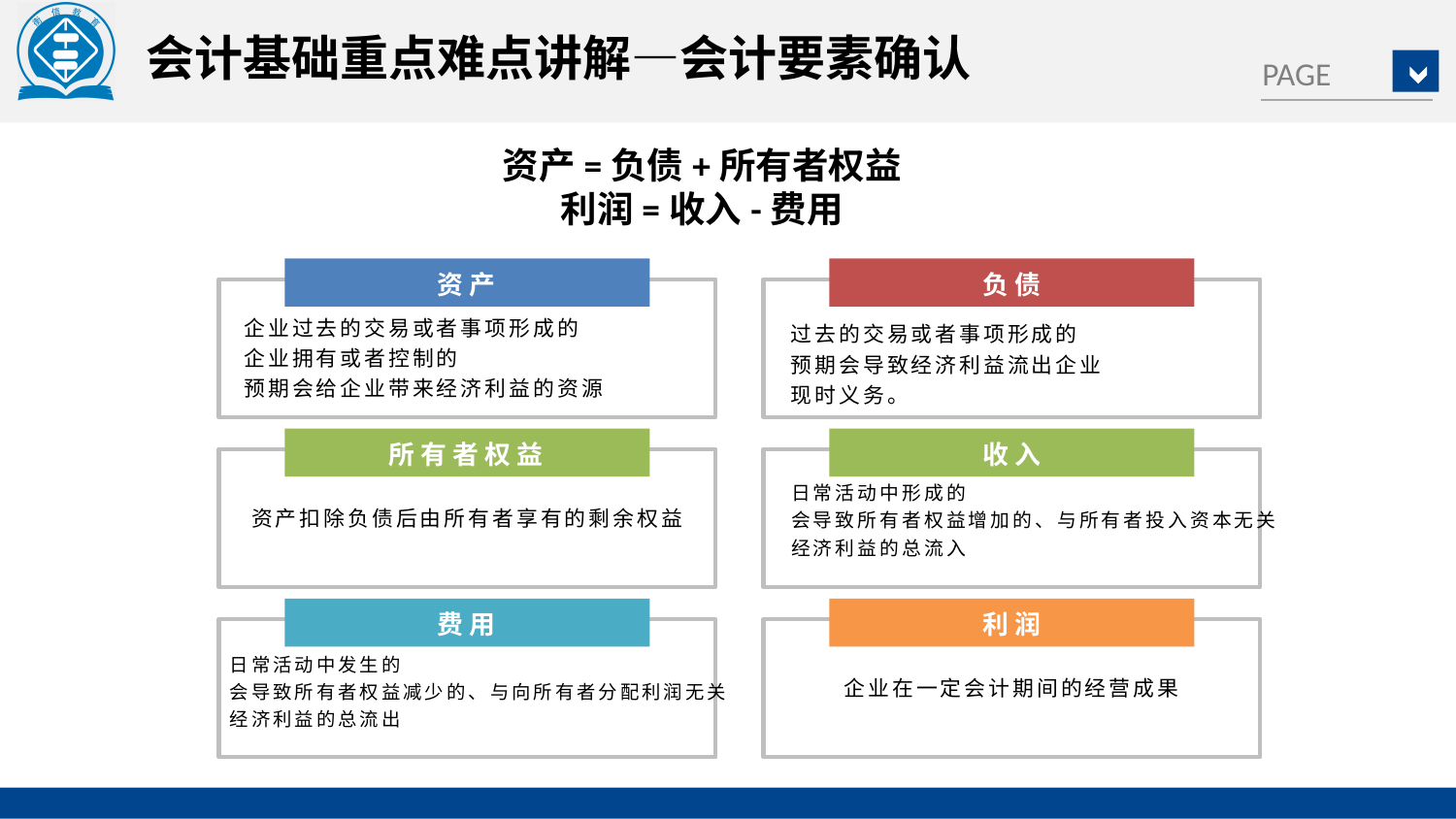

会计基础重点难点讲解—会计要素确认
8
资产=负债+所有者权益
利润=收入-费用
资产
负债

企业过去的交易或者事项形成的
企业拥有或者控制的
预期会给企业带来经济利益的资源
过去的交易或者事项形成的
预期会导致经济利益流出企业
现时义务。
所有者权益
收入

日常活动中形成的
会导致所有者权益增加的、与所有者投入资本无关
经济利益的总流入
资产扣除负债后由所有者享有的剩余权益
费用
利润

日常活动中发生的
会导致所有者权益减少的、与向所有者分配利润无关
经济利益的总流出
企业在一定会计期间的经营成果